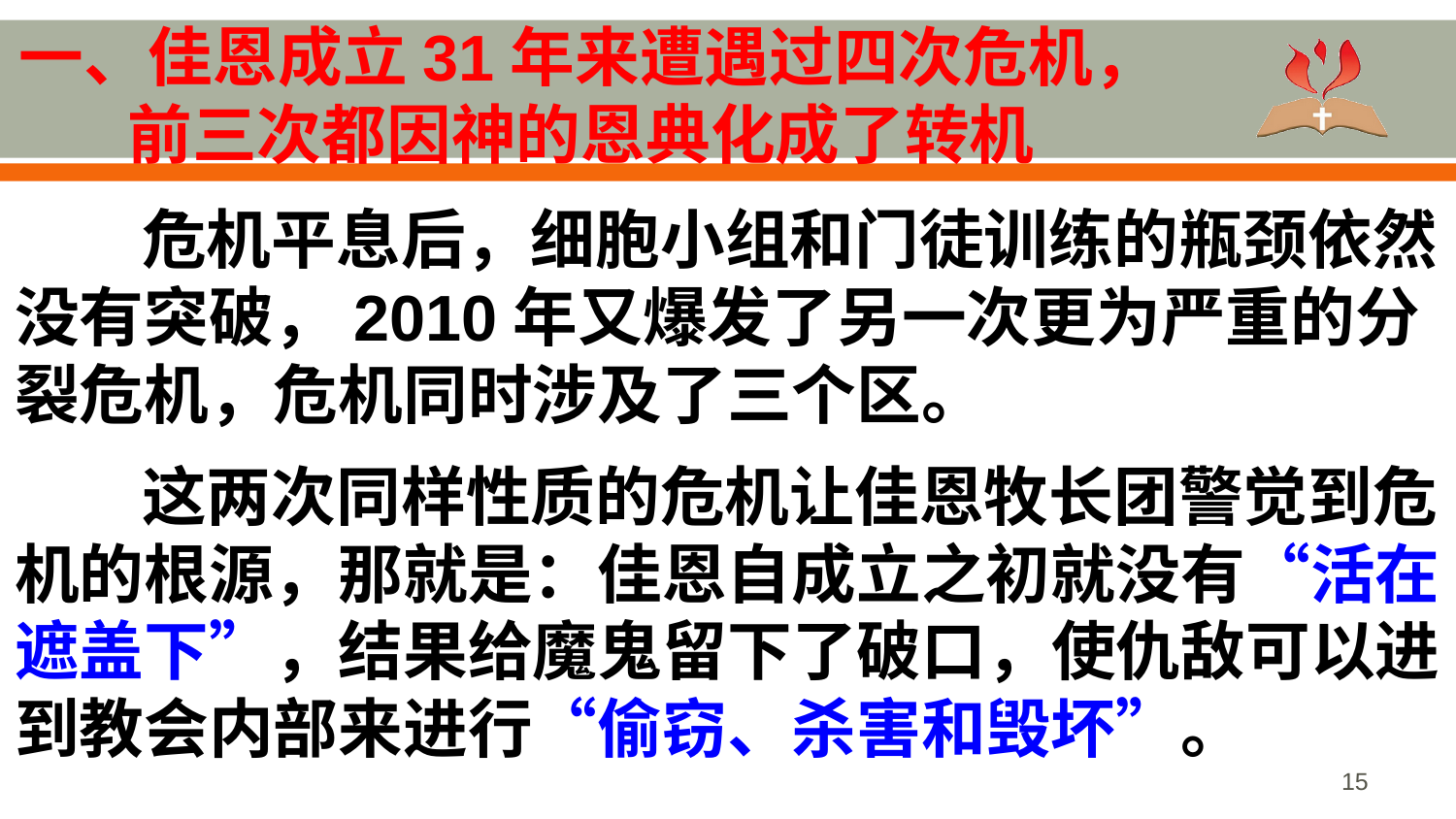

# 一、佳恩成立31年来遭遇过四次危机，前三次都因神的恩典化成了转机
危机平息后，细胞小组和门徒训练的瓶颈依然没有突破，2010年又爆发了另一次更为严重的分裂危机，危机同时涉及了三个区。
这两次同样性质的危机让佳恩牧长团警觉到危机的根源，那就是：佳恩自成立之初就没有“活在遮盖下”，结果给魔鬼留下了破口，使仇敌可以进到教会内部来进行“偷窃、杀害和毁坏”。

15